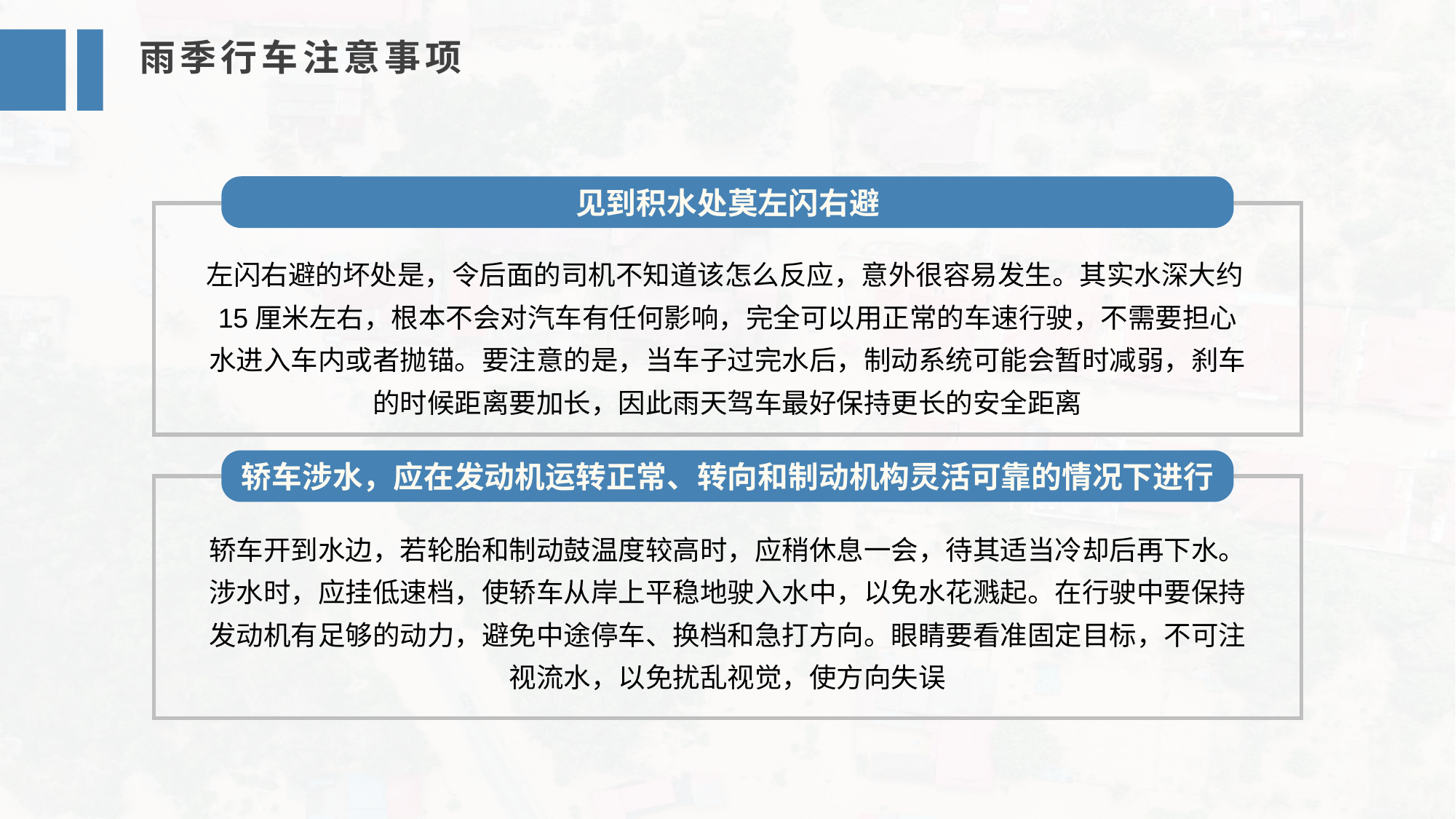

雨季行车注意事项
见到积水处莫左闪右避

左闪右避的坏处是，令后面的司机不知道该怎么反应，意外很容易发生。其实水深大约15厘米左右，根本不会对汽车有任何影响，完全可以用正常的车速行驶，不需要担心水进入车内或者抛锚。要注意的是，当车子过完水后，制动系统可能会暂时减弱，刹车的时候距离要加长，因此雨天驾车最好保持更长的安全距离
轿车涉水，应在发动机运转正常、转向和制动机构灵活可靠的情况下进行

轿车开到水边，若轮胎和制动鼓温度较高时，应稍休息一会，待其适当冷却后再下水。涉水时，应挂低速档，使轿车从岸上平稳地驶入水中，以免水花溅起。在行驶中要保持发动机有足够的动力，避免中途停车、换档和急打方向。眼睛要看准固定目标，不可注视流水，以免扰乱视觉，使方向失误